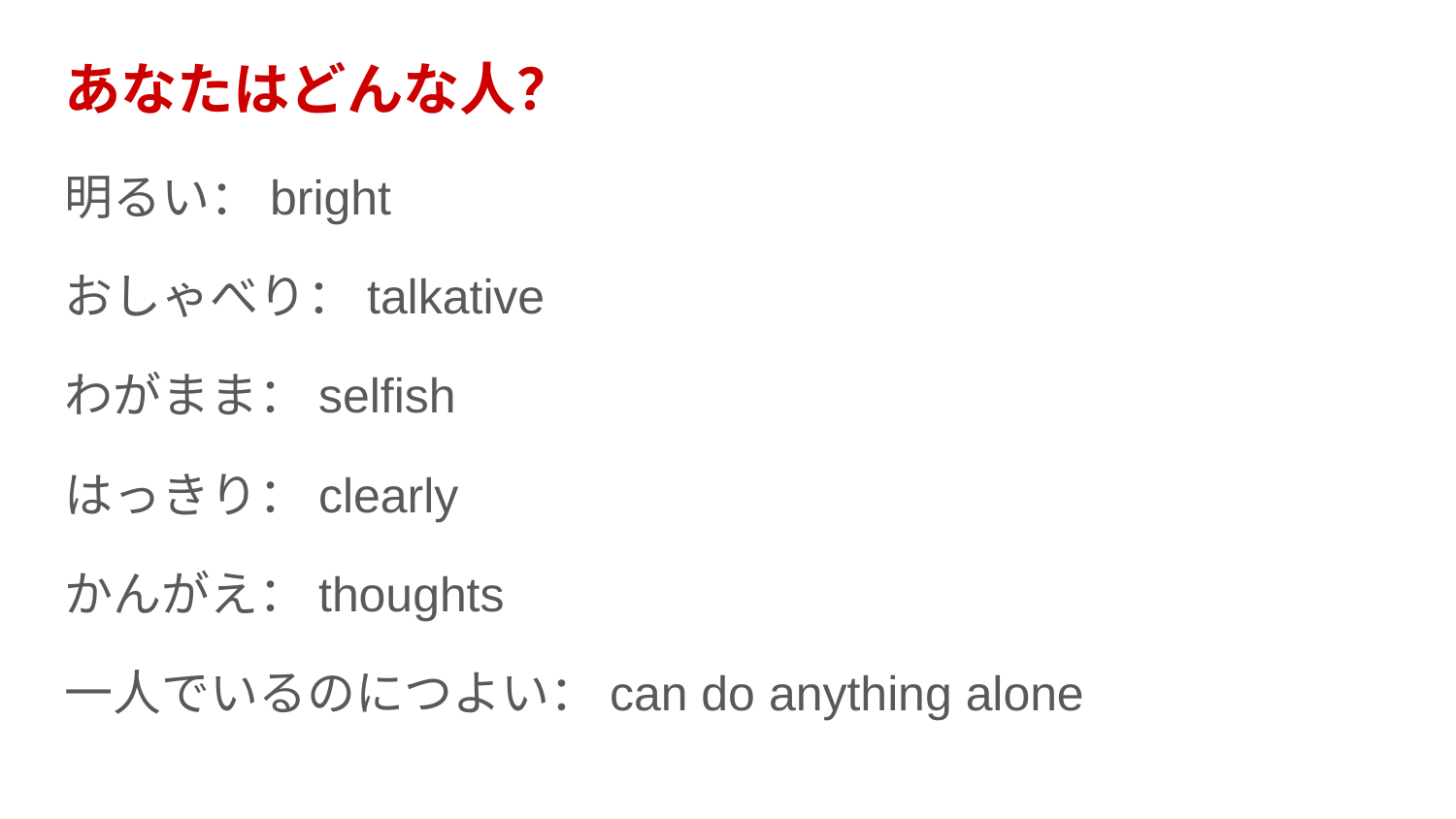

# あなたはどんな人？
明るい：bright
おしゃべり：talkative
わがまま：selfish
はっきり：clearly
かんがえ：thoughts
一人でいるのにつよい：can do anything alone